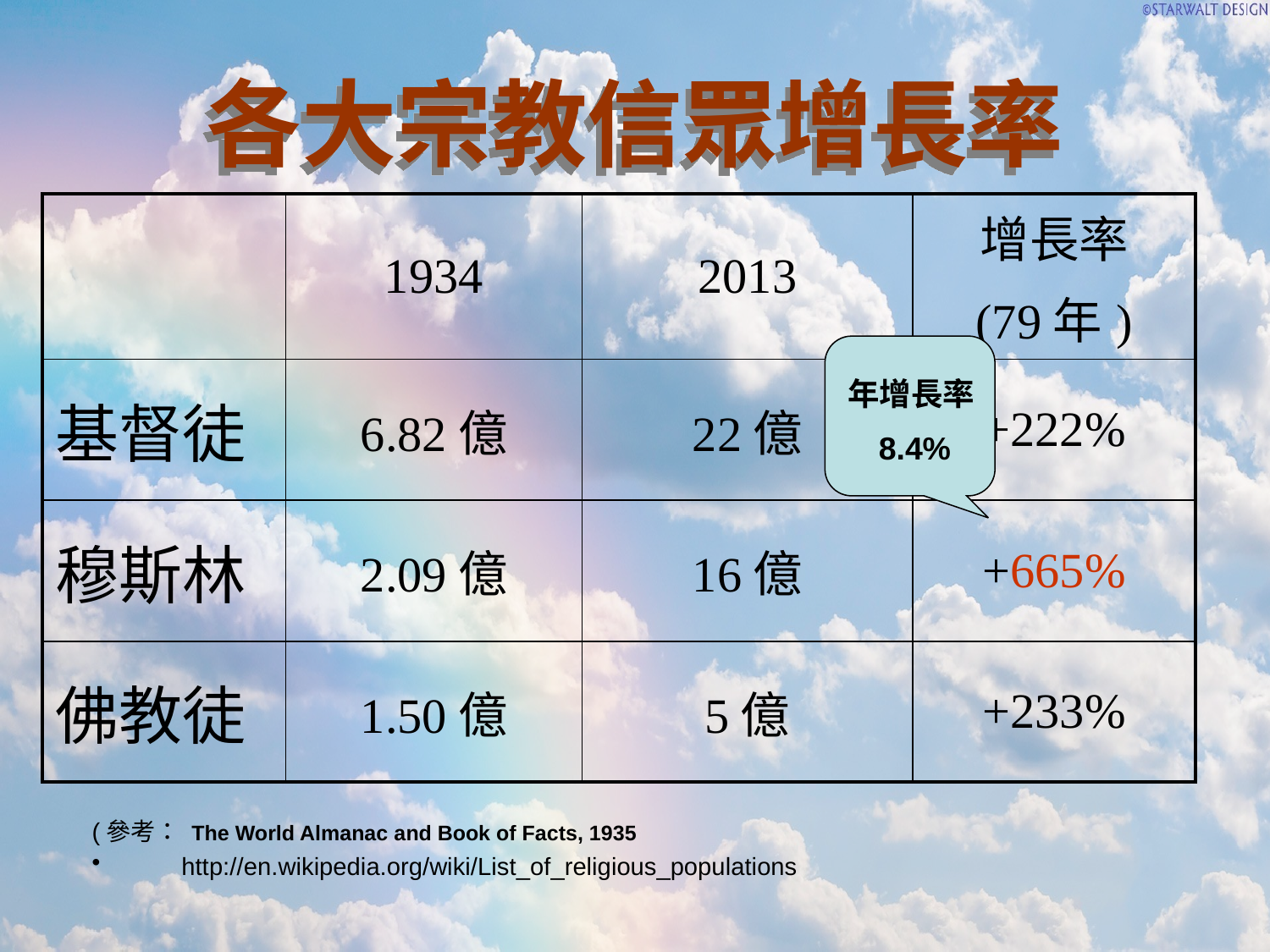

# 各大宗教信眾增長率
|  | 1934 | 2013 | 增長率 (79年) |
| --- | --- | --- | --- |
| 基督徒 | 6.82億 | 22億 | +222% |
| 穆斯林 | 2.09億 | 16億 | +665% |
| 佛教徒 | 1.50億 | 5億 | +233% |

年增長率
8.4%
(參考： The World Almanac and Book of Facts, 1935
      http://en.wikipedia.org/wiki/List_of_religious_populations